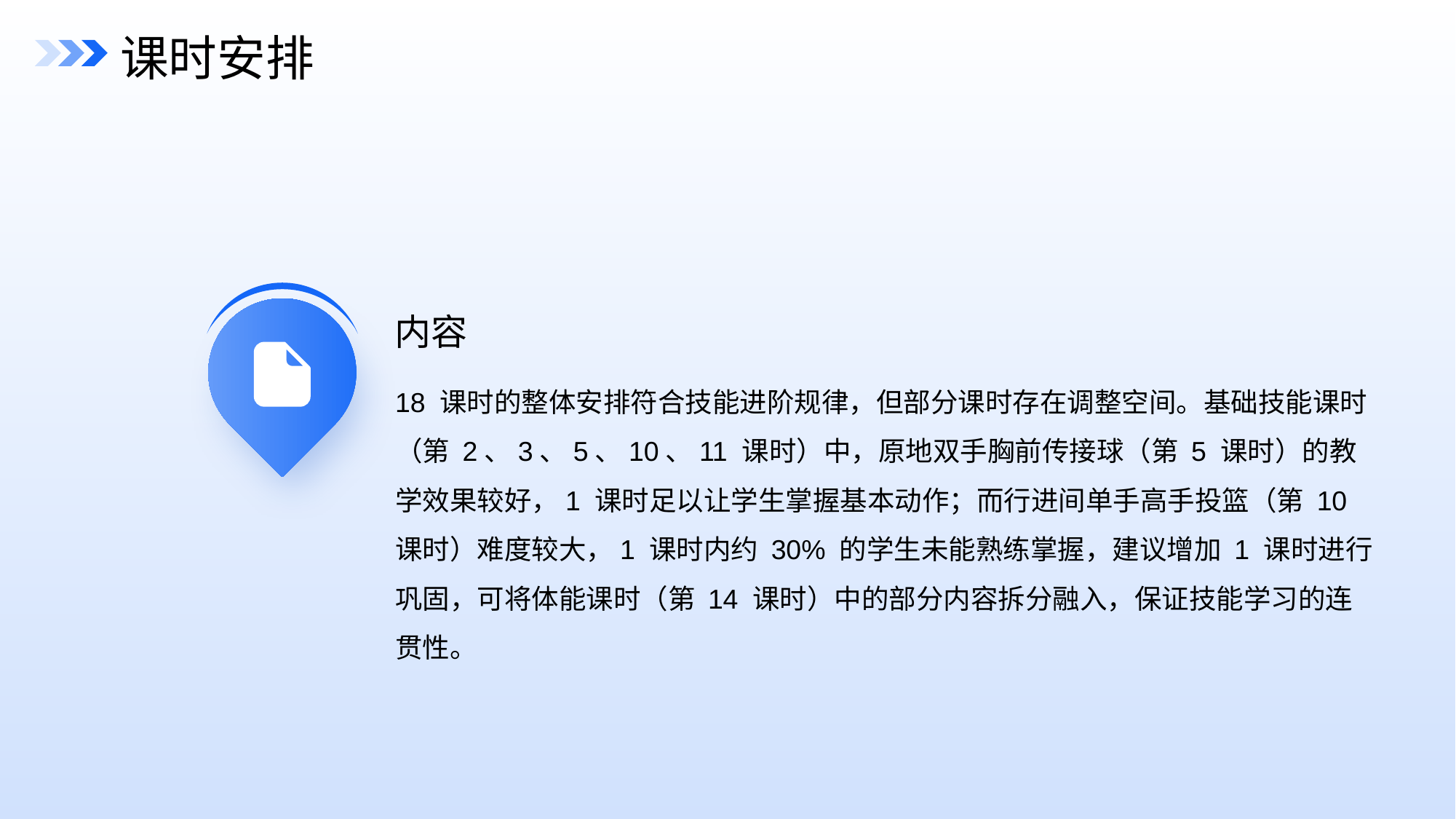

课时安排

内容

18 课时的整体安排符合技能进阶规律，但部分课时存在调整空间。基础技能课时（第 2、3、5、10、11 课时）中，原地双手胸前传接球（第 5 课时）的教学效果较好，1 课时足以让学生掌握基本动作；而行进间单手高手投篮（第 10 课时）难度较大，1 课时内约 30% 的学生未能熟练掌握，建议增加 1 课时进行巩固，可将体能课时（第 14 课时）中的部分内容拆分融入，保证技能学习的连贯性。